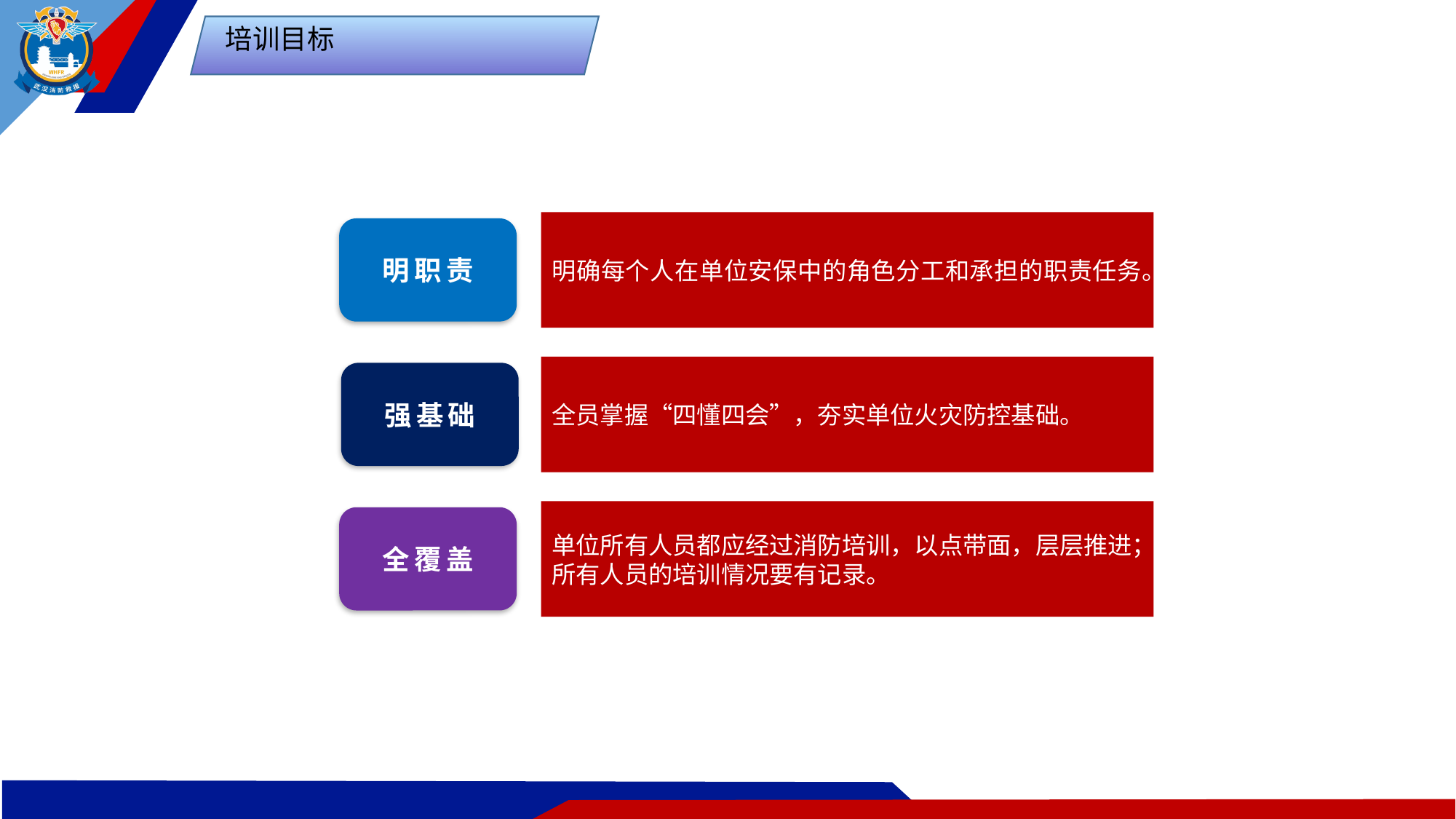

培训目标
明确每个人在单位安保中的角色分工和承担的职责任务。
明职责
全员掌握“四懂四会”，夯实单位火灾防控基础。
强基础
单位所有人员都应经过消防培训，以点带面，层层推进；
所有人员的培训情况要有记录。
全覆盖
各场馆、酒店所有人员都应经过消防培训，做到培训“全覆盖”；所有人员的培训情况要有记录。